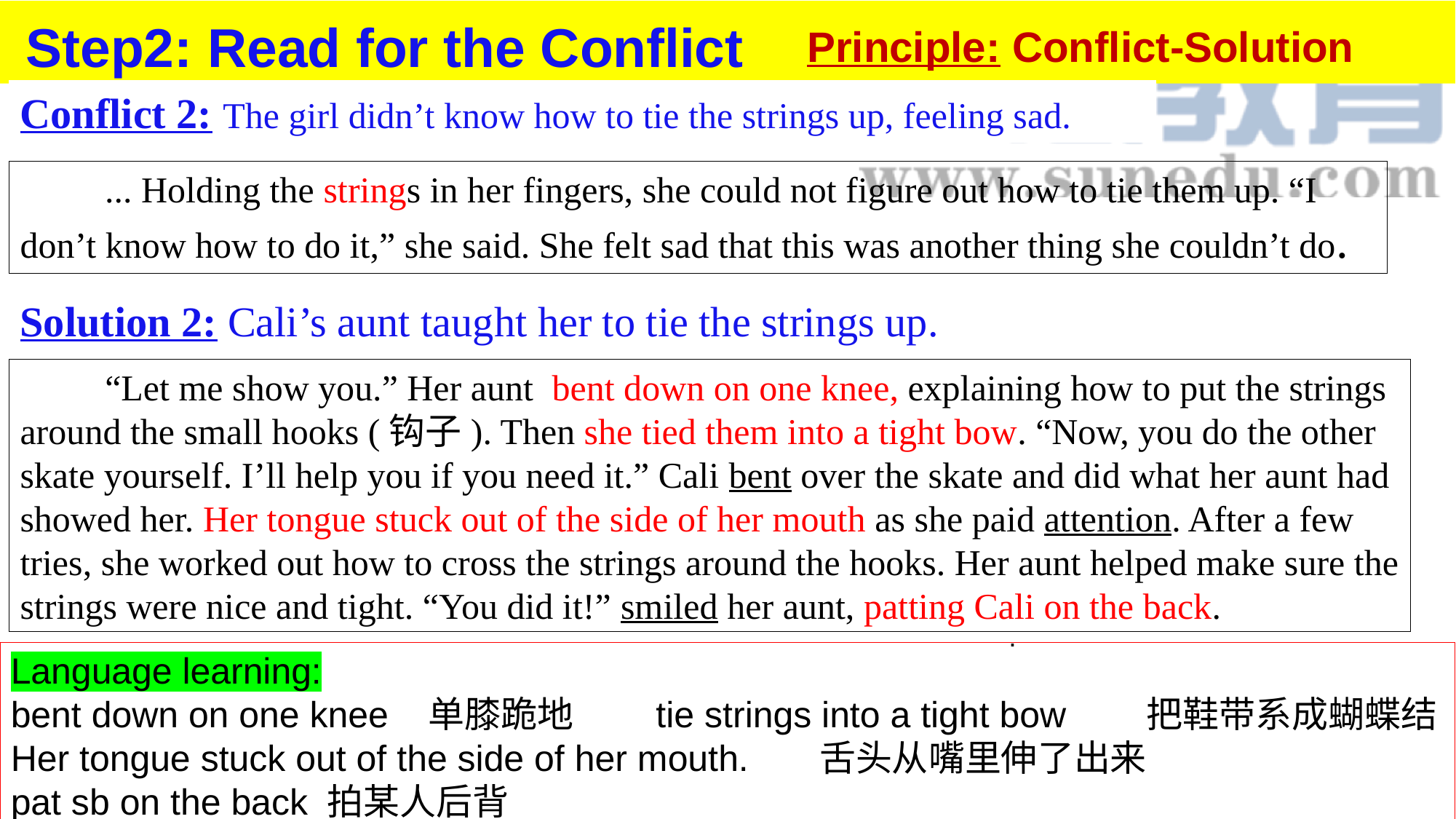

Step2: Read for the Conflict
Principle: Conflict-Solution
Conflict 2: The girl didn’t know how to tie the strings up, feeling sad.
... Holding the strings in her fingers, she could not figure out how to tie them up. “I don’t know how to do it,” she said. She felt sad that this was another thing she couldn’t do.
Solution 2: Cali’s aunt taught her to tie the strings up.
“Let me show you.” Her aunt  bent down on one knee, explaining how to put the strings around the small hooks (钩子). Then she tied them into a tight bow. “Now, you do the other skate yourself. I’ll help you if you need it.” Cali bent over the skate and did what her aunt had showed her. Her tongue stuck out of the side of her mouth as she paid attention. After a few tries, she worked out how to cross the strings around the hooks. Her aunt helped make sure the strings were nice and tight. “You did it!” smiled her aunt, patting Cali on the back.
.
Language learning:
bent down on one knee   单膝跪地         tie strings into a tight bow       把鞋带系成蝴蝶结
Her tongue stuck out of the side of her mouth.      舌头从嘴里伸了出来
pat sb on the back 拍某人后背